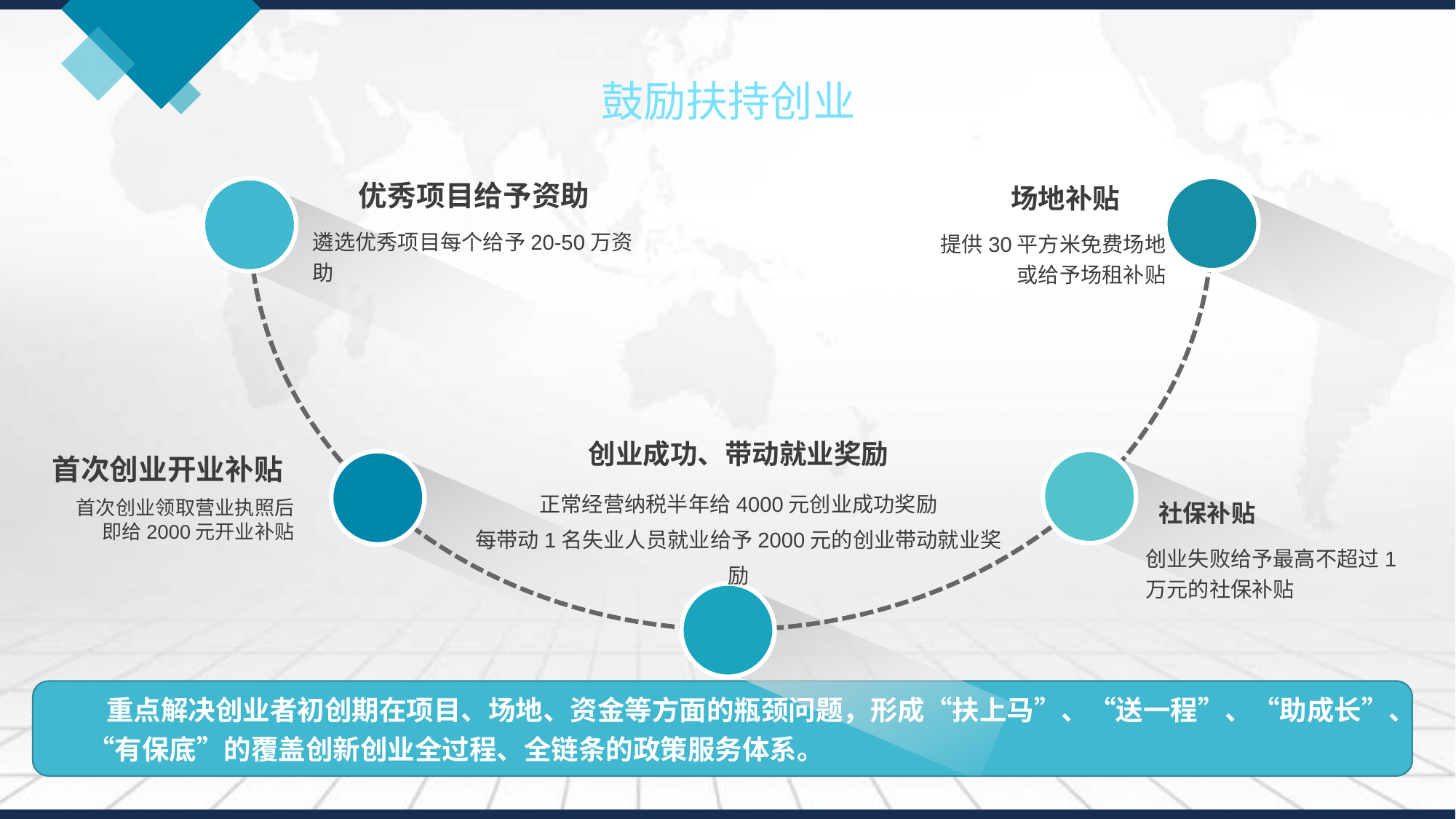

鼓励扶持创业
优秀项目给予资助
遴选优秀项目每个给予20-50万资助
场地补贴
提供30平方米免费场地或给予场租补贴

创业成功、带动就业奖励
正常经营纳税半年给4000元创业成功奖励
每带动1名失业人员就业给予2000元的创业带动就业奖励
社保补贴
创业失败给予最高不超过1万元的社保补贴
首次创业开业补贴
首次创业领取营业执照后即给2000元开业补贴

  重点解决创业者初创期在项目、场地、资金等方面的瓶颈问题，形成“扶上马”、“送一程”、“助成长”、“有保底”的覆盖创新创业全过程、全链条的政策服务体系。